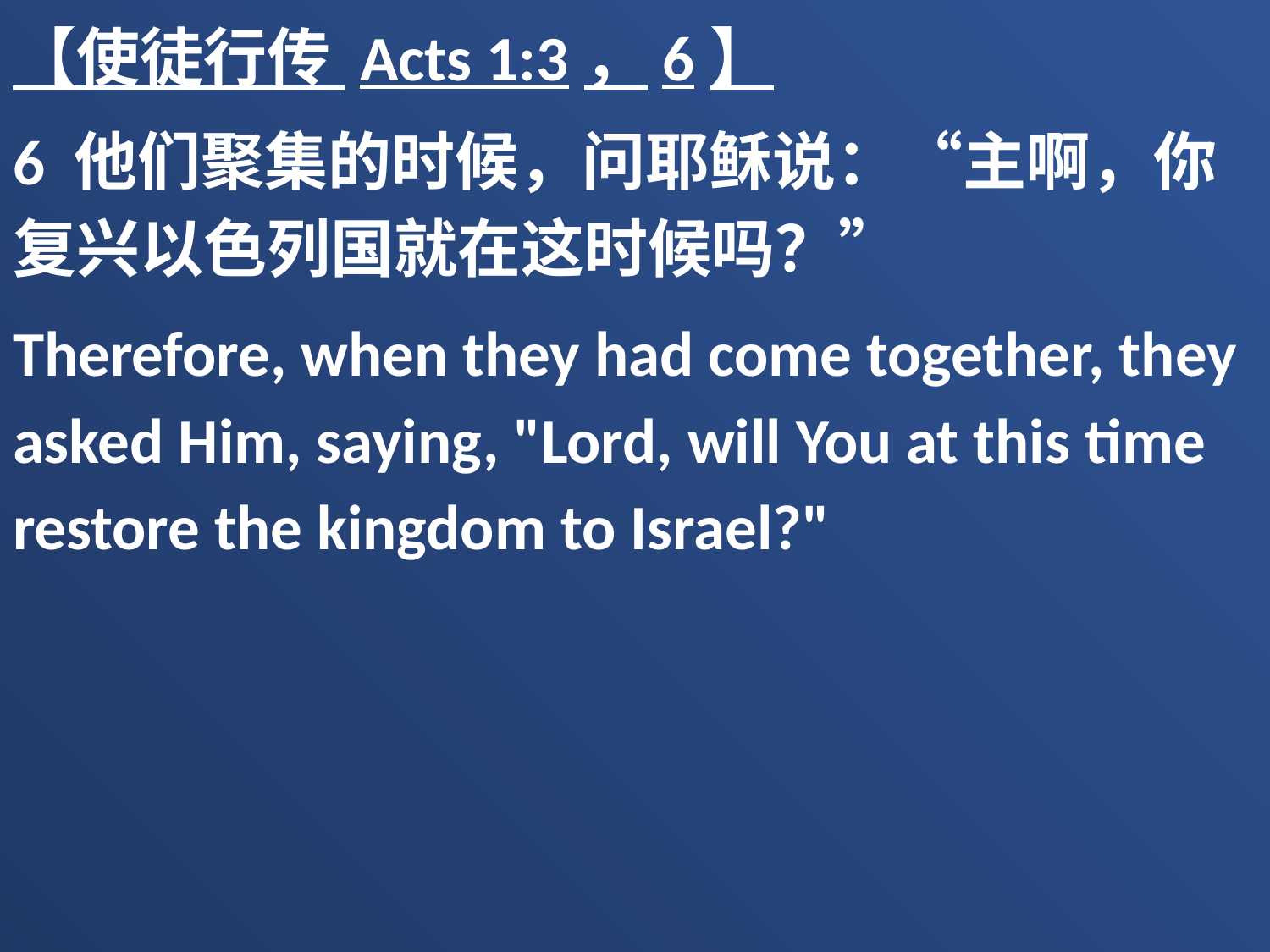

【使徒行传 Acts 1:3，6】
6 他们聚集的时候，问耶稣说：“主啊，你复兴以色列国就在这时候吗？”
Therefore, when they had come together, they asked Him, saying, "Lord, will You at this time restore the kingdom to Israel?"